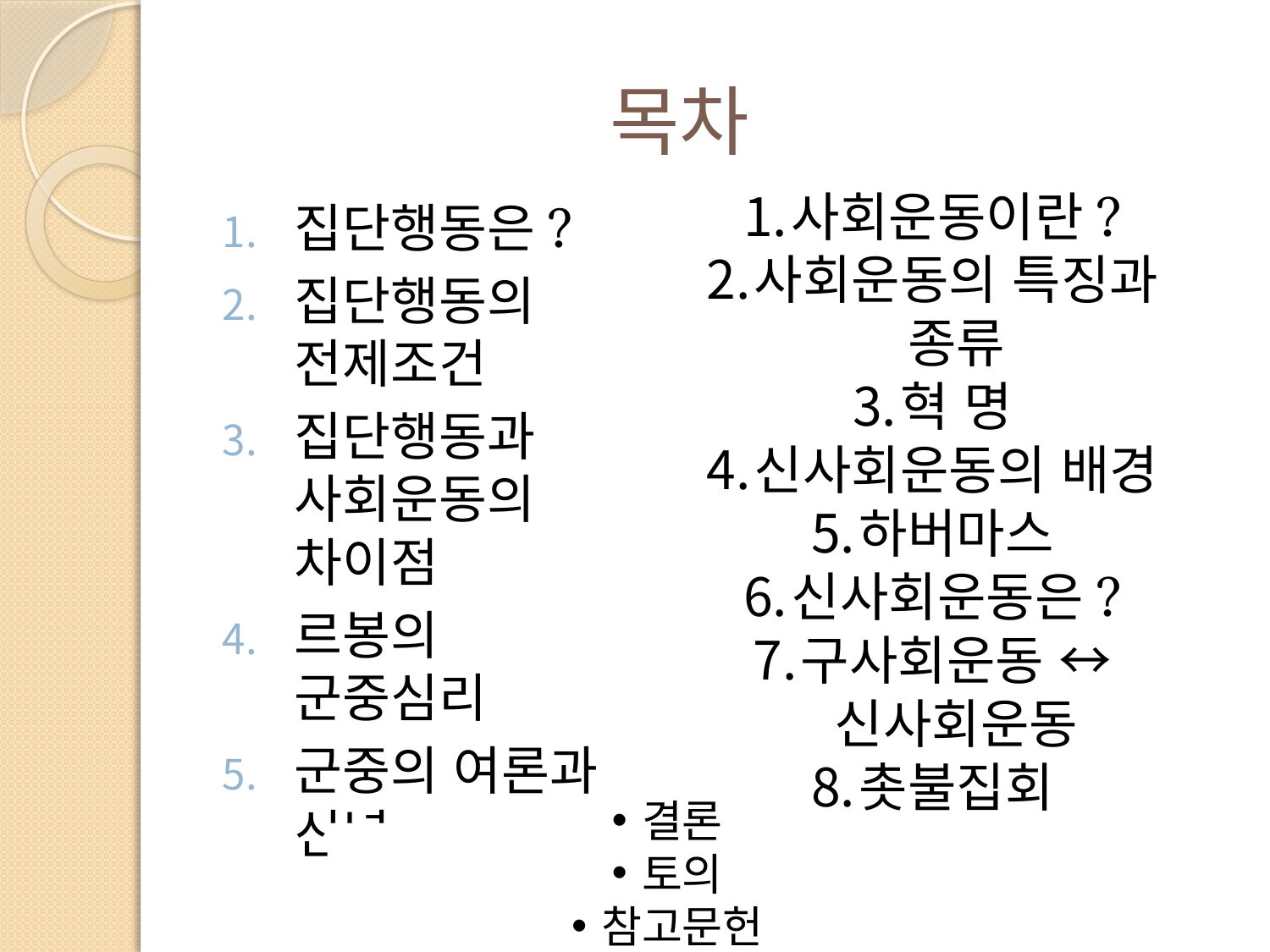

# 목차
집단행동은?
집단행동의 전제조건
집단행동과 사회운동의 차이점
르봉의 군중심리
군중의 여론과 신념
사회운동이란?
사회운동의 특징과 종류
혁 명
신사회운동의 배경
하버마스
신사회운동은?
구사회운동 ↔ 신사회운동
촛불집회

결론
토의
참고문헌